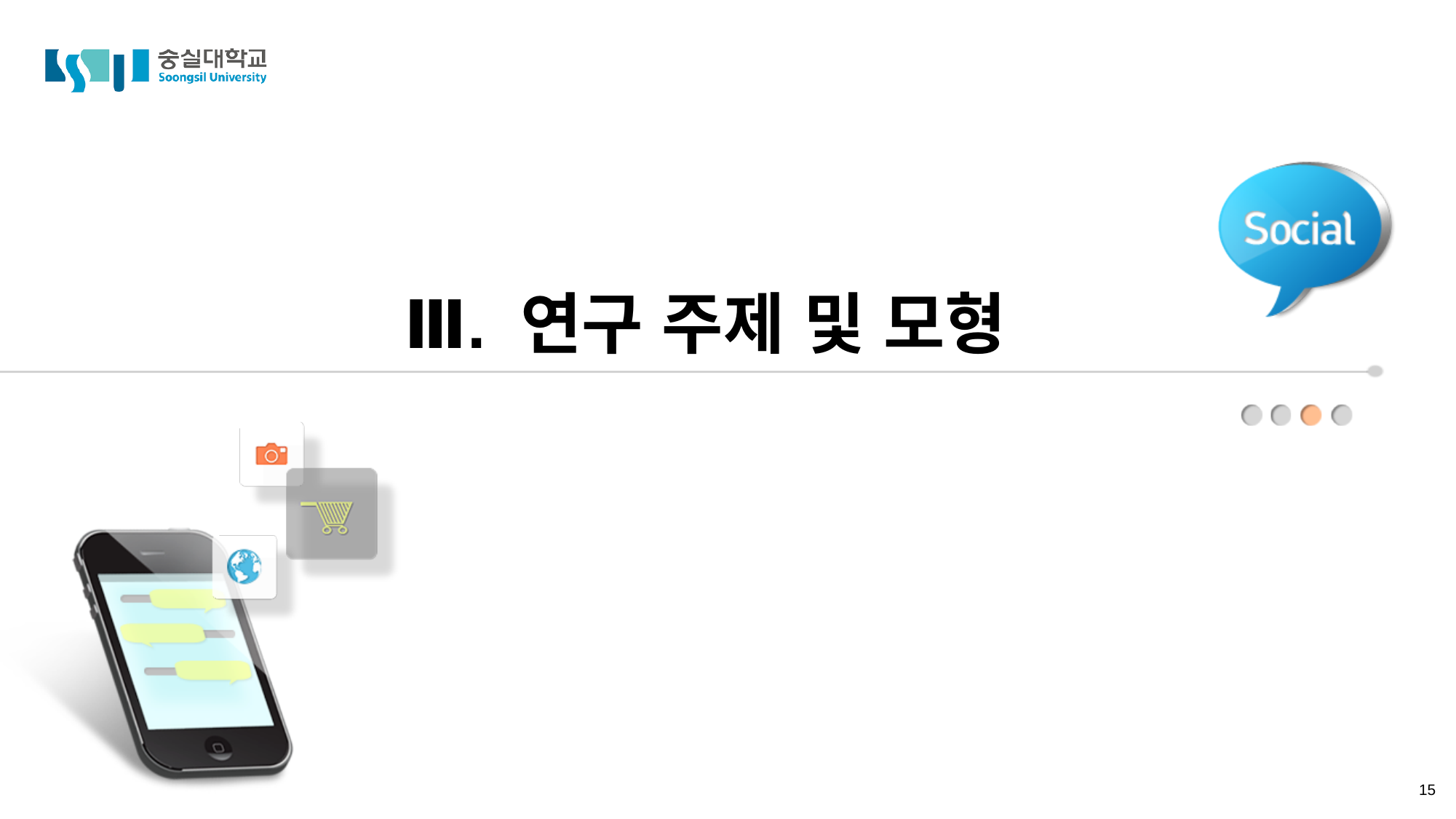

# Ⅲ. 연구 주제 및 모형
15